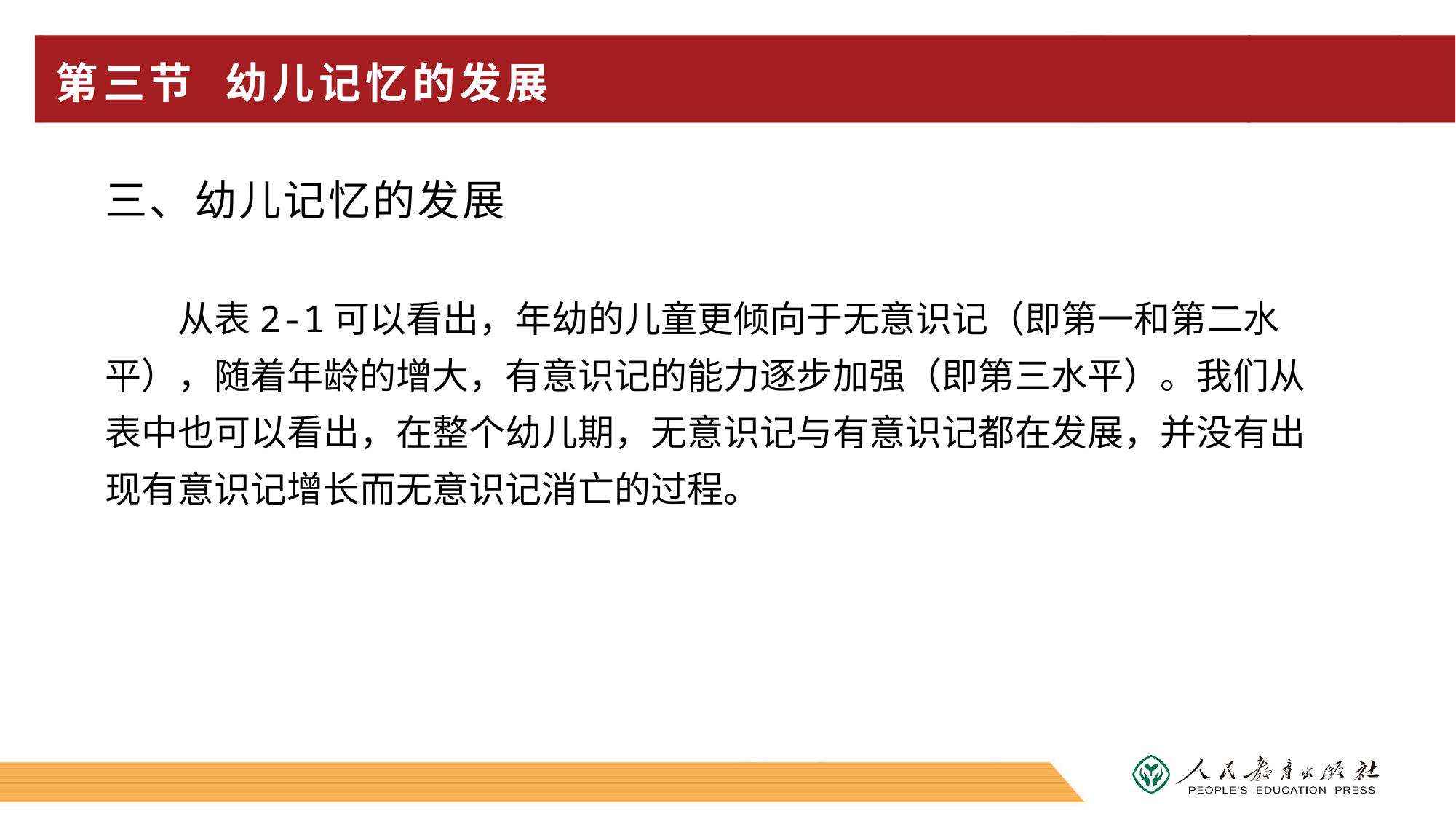

# 第三节  幼儿记忆的发展
三、幼儿记忆的发展
从表2-1可以看出，年幼的儿童更倾向于无意识记（即第一和第二水平），随着年龄的增大，有意识记的能力逐步加强（即第三水平）。我们从表中也可以看出，在整个幼儿期，无意识记与有意识记都在发展，并没有出现有意识记增长而无意识记消亡的过程。